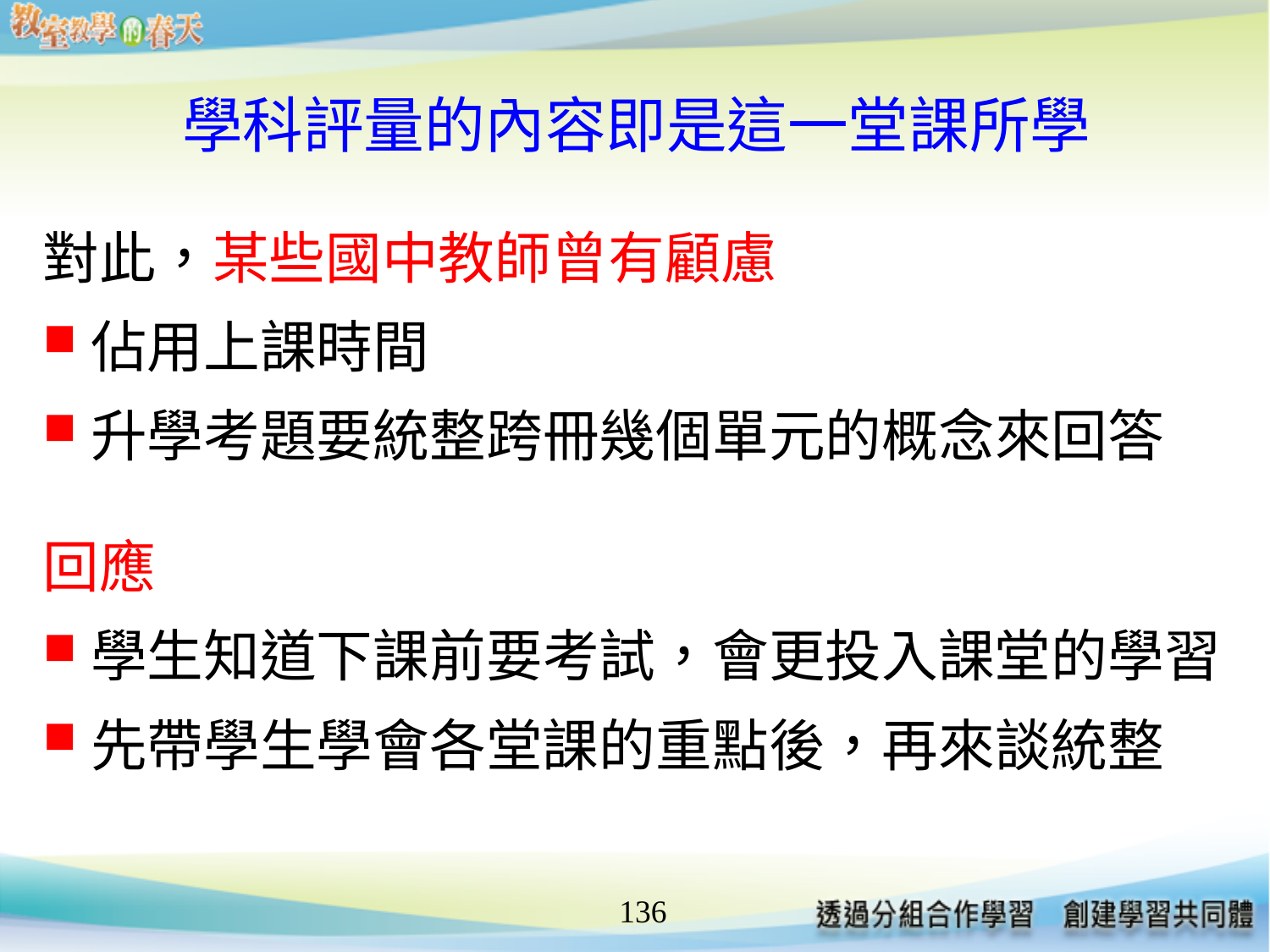

# 學科評量的內容即是這一堂課所學
對此，某些國中教師曾有顧慮
佔用上課時間
升學考題要統整跨冊幾個單元的概念來回答
回應
學生知道下課前要考試，會更投入課堂的學習
先帶學生學會各堂課的重點後，再來談統整
136